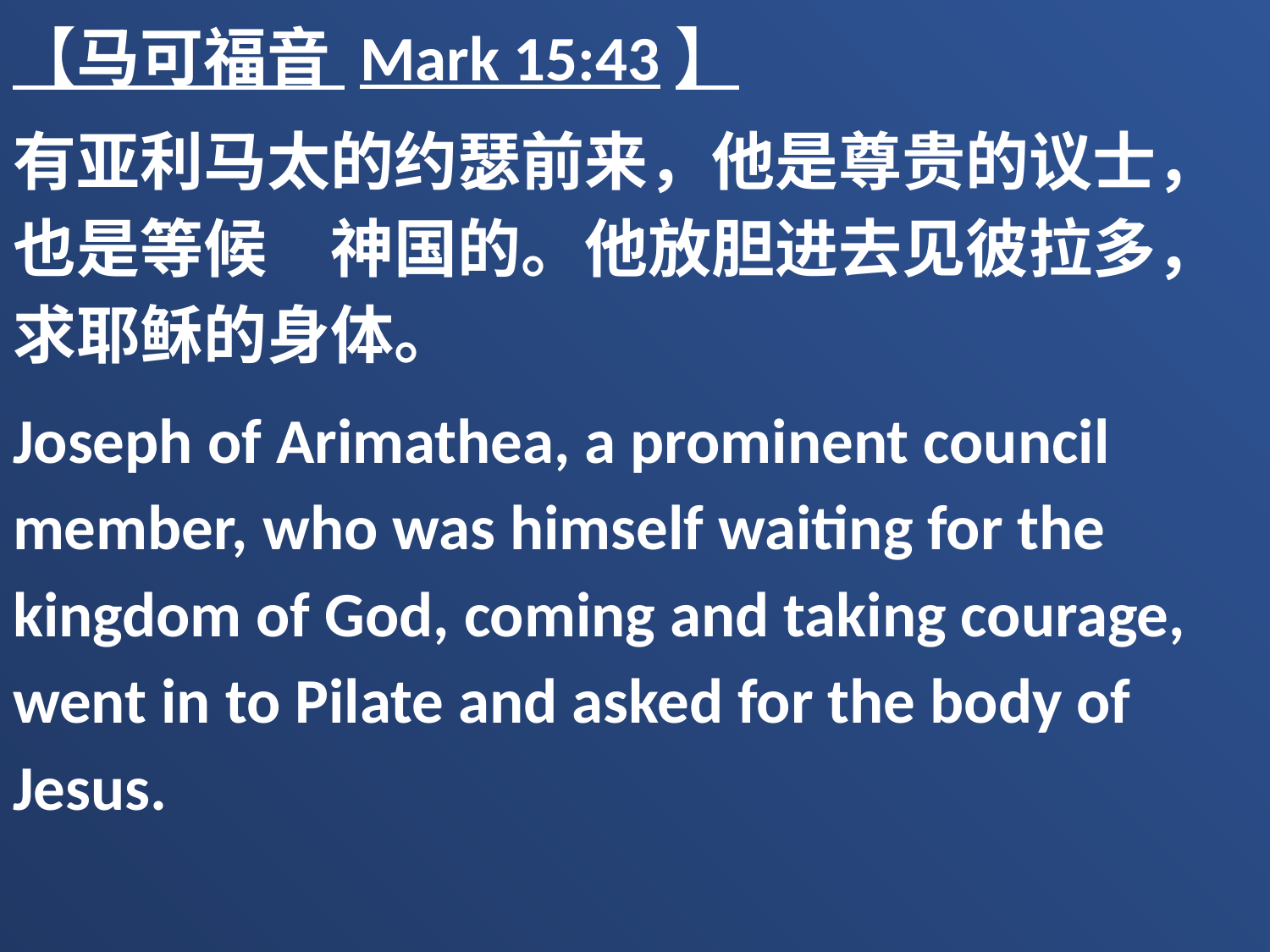

【马可福音 Mark 15:43】
有亚利马太的约瑟前来，他是尊贵的议士，也是等候　神国的。他放胆进去见彼拉多，求耶稣的身体。
Joseph of Arimathea, a prominent council member, who was himself waiting for the kingdom of God, coming and taking courage, went in to Pilate and asked for the body of Jesus.